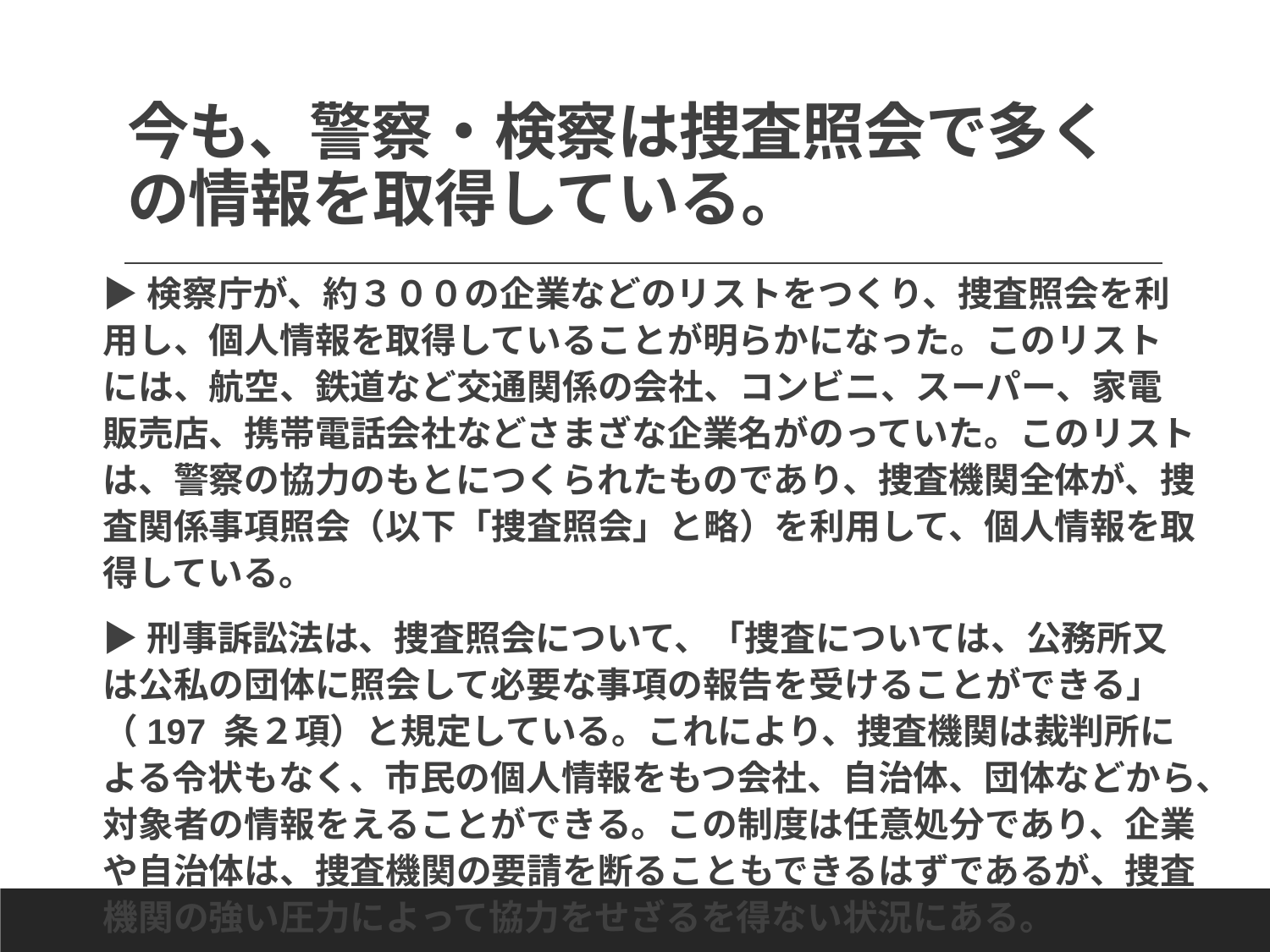

# 今も、警察・検察は捜査照会で多くの情報を取得している。
▶検察庁が、約３００の企業などのリストをつくり、捜査照会を利用し、個人情報を取得していることが明らかになった。このリストには、航空、鉄道など交通関係の会社、コンビニ、スーパー、家電販売店、携帯電話会社などさまざな企業名がのっていた。このリストは、警察の協力のもとにつくられたものであり、捜査機関全体が、捜査関係事項照会（以下「捜査照会」と略）を利用して、個人情報を取得している。
▶刑事訴訟法は、捜査照会について、「捜査については、公務所又は公私の団体に照会して必要な事項の報告を受けることができる」（197 条２項）と規定している。これにより、捜査機関は裁判所による令状もなく、市民の個人情報をもつ会社、自治体、団体などから、対象者の情報をえることができる。この制度は任意処分であり、企業や自治体は、捜査機関の要請を断ることもできるはずであるが、捜査機関の強い圧力によって協力をせざるを得ない状況にある。